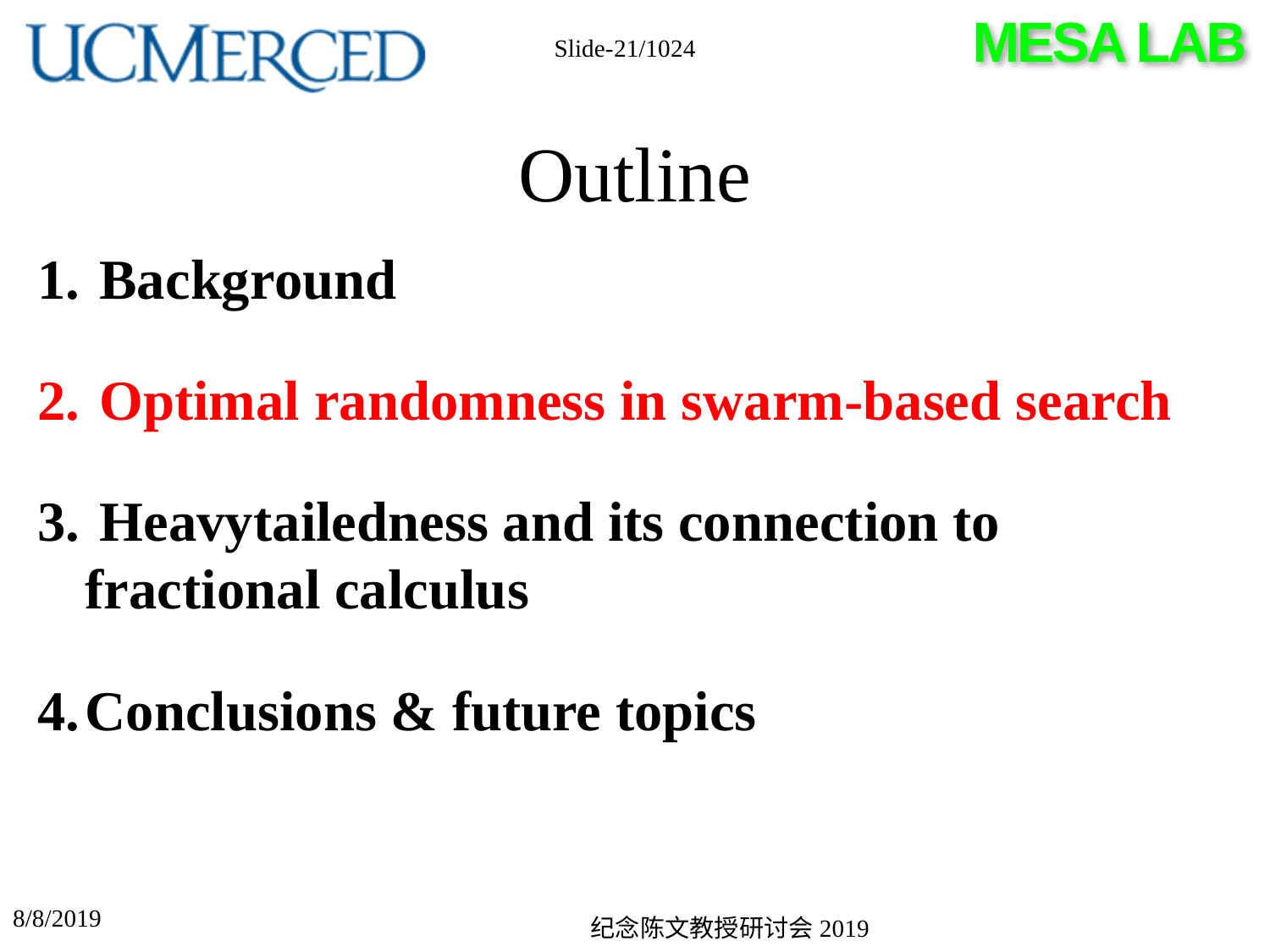

Slide-21/1024
# Outline
 Background
 Optimal randomness in swarm-based search
 Heavytailedness and its connection to fractional calculus
Conclusions & future topics

8/8/2019
纪念陈文教授研讨会2019